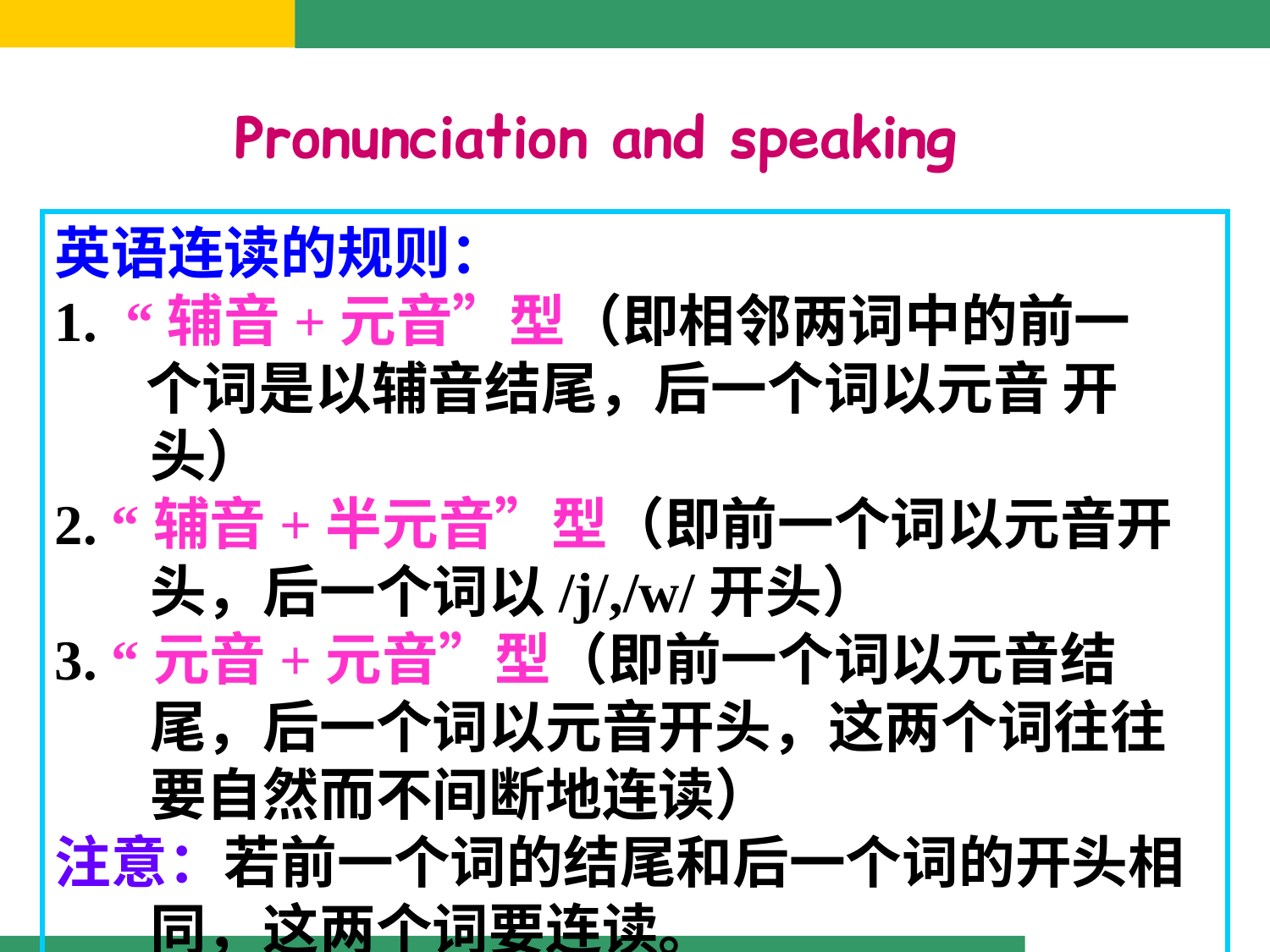

Pronunciation and speaking
英语连读的规则：
1.  “辅音+元音”型（即相邻两词中的前一
      个词是以辅音结尾，后一个词以元音 开头）
2. “辅音+半元音”型（即前一个词以元音开头，后一个词以/j/,/w/开头）
3. “元音+元音”型（即前一个词以元音结尾，后一个词以元音开头，这两个词往往要自然而不间断地连读）
注意：若前一个词的结尾和后一个词的开头相同，这两个词要连读。